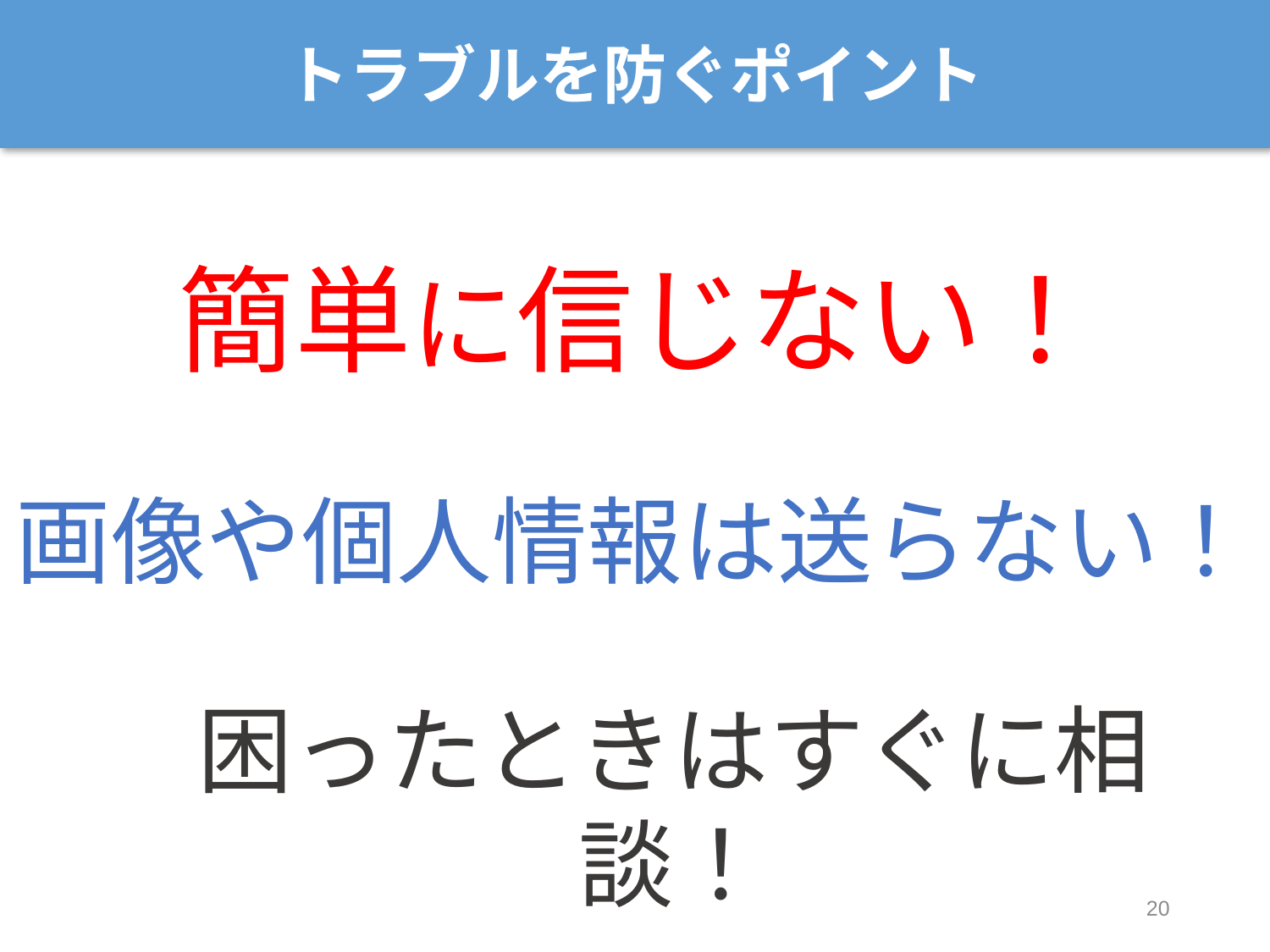

トラブルを防ぐポイント
簡単に信じない！
画像や個人情報は送らない！
困ったときはすぐに相談！
20